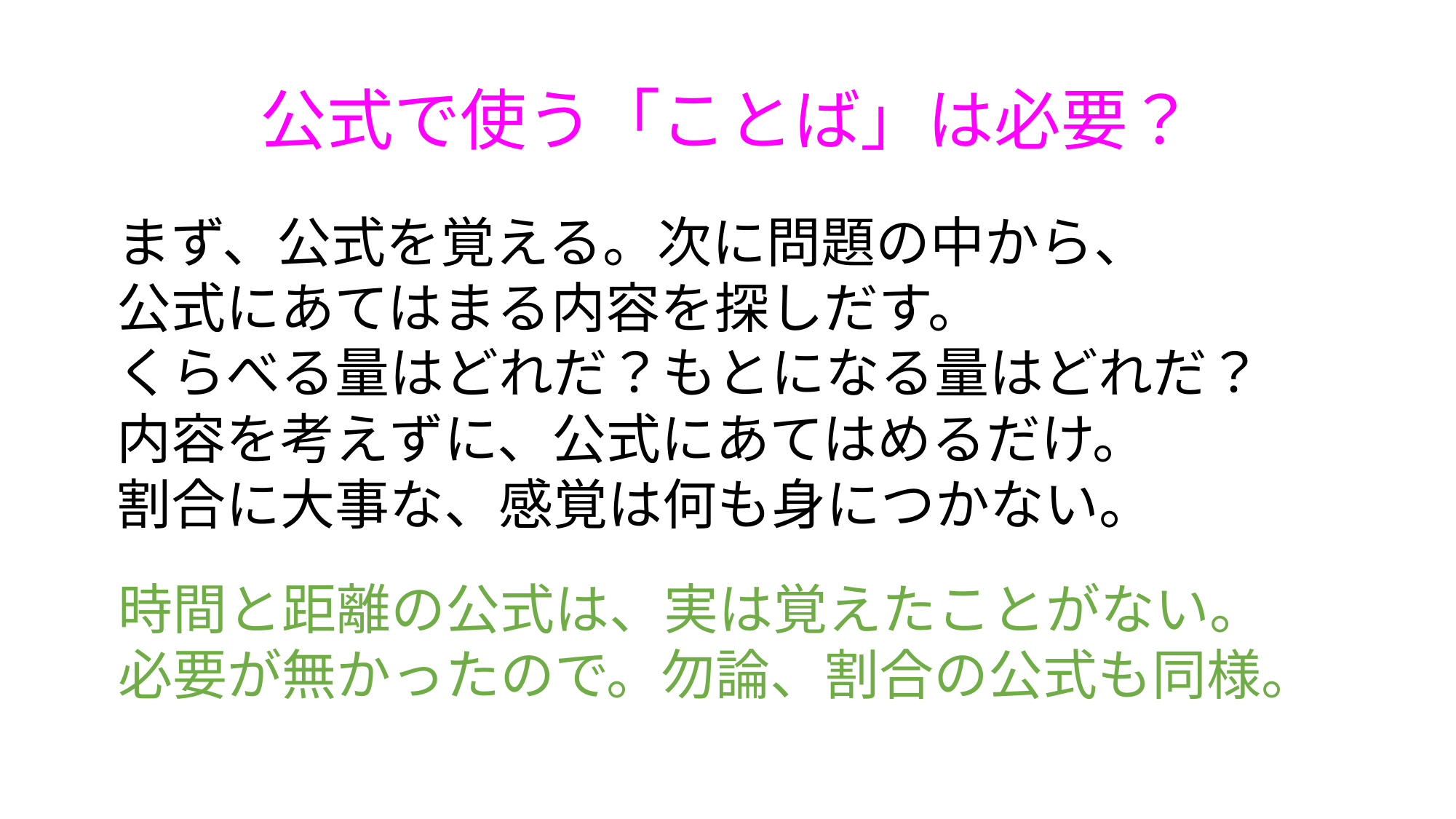

# 公式で使う「ことば」は必要？
まず、公式を覚える。次に問題の中から、
公式にあてはまる内容を探しだす。
くらべる量はどれだ？もとになる量はどれだ？
内容を考えずに、公式にあてはめるだけ。
割合に大事な、感覚は何も身につかない。
時間と距離の公式は、実は覚えたことがない。
必要が無かったので。勿論、割合の公式も同様。